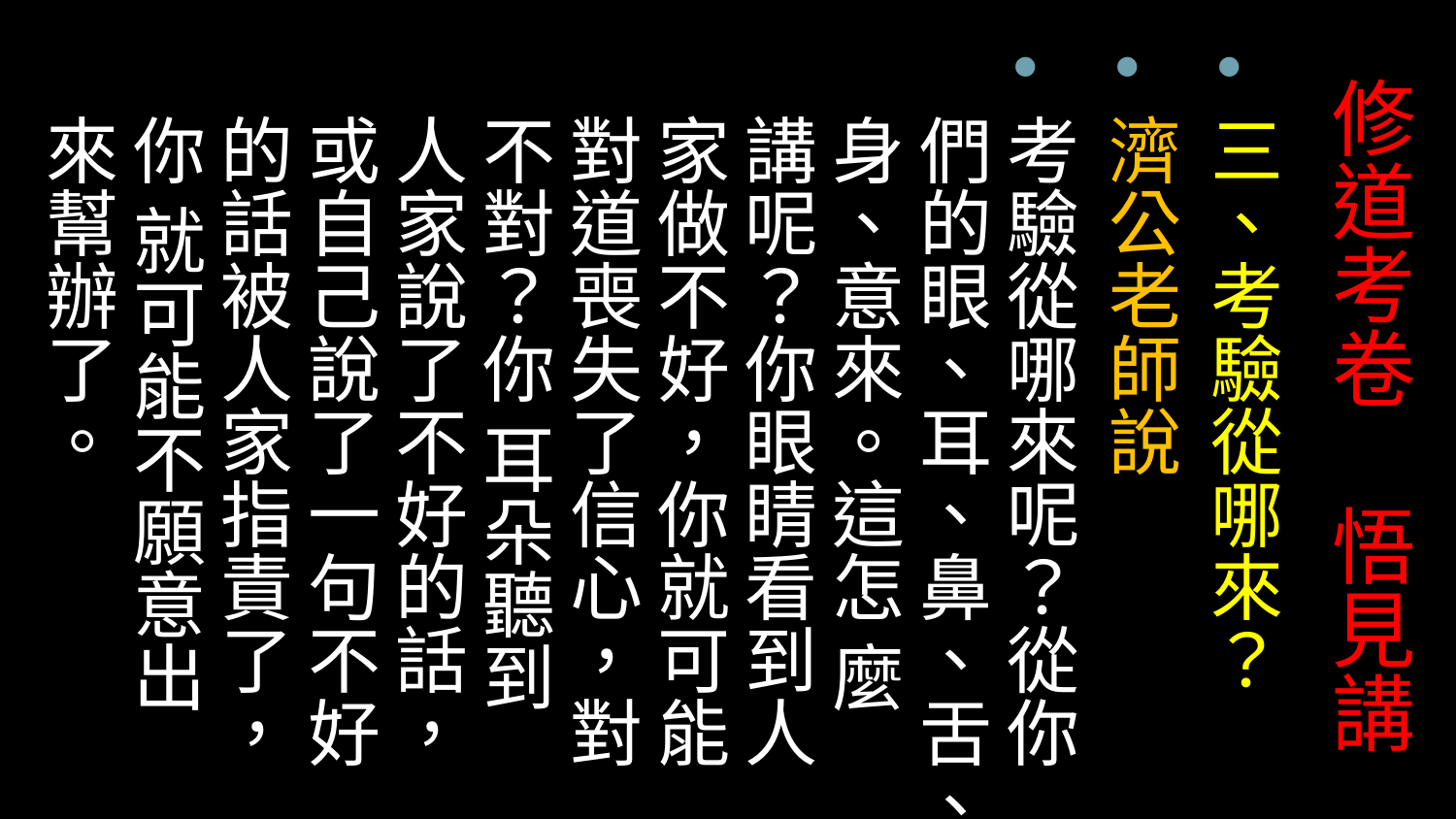

三、考驗從哪來？
濟公老師說
考驗從哪來呢？從你們的眼、耳、鼻、舌、身、意來。這怎 麼講呢？你眼睛看到人家做不好，你就可能對道喪失了信心，對不對？你 耳朵聽到人家說了不好的話，或自己說了一句不好的話被人家指責了，你 就可能不願意出來幫辦了。
# 修道考卷     悟見講